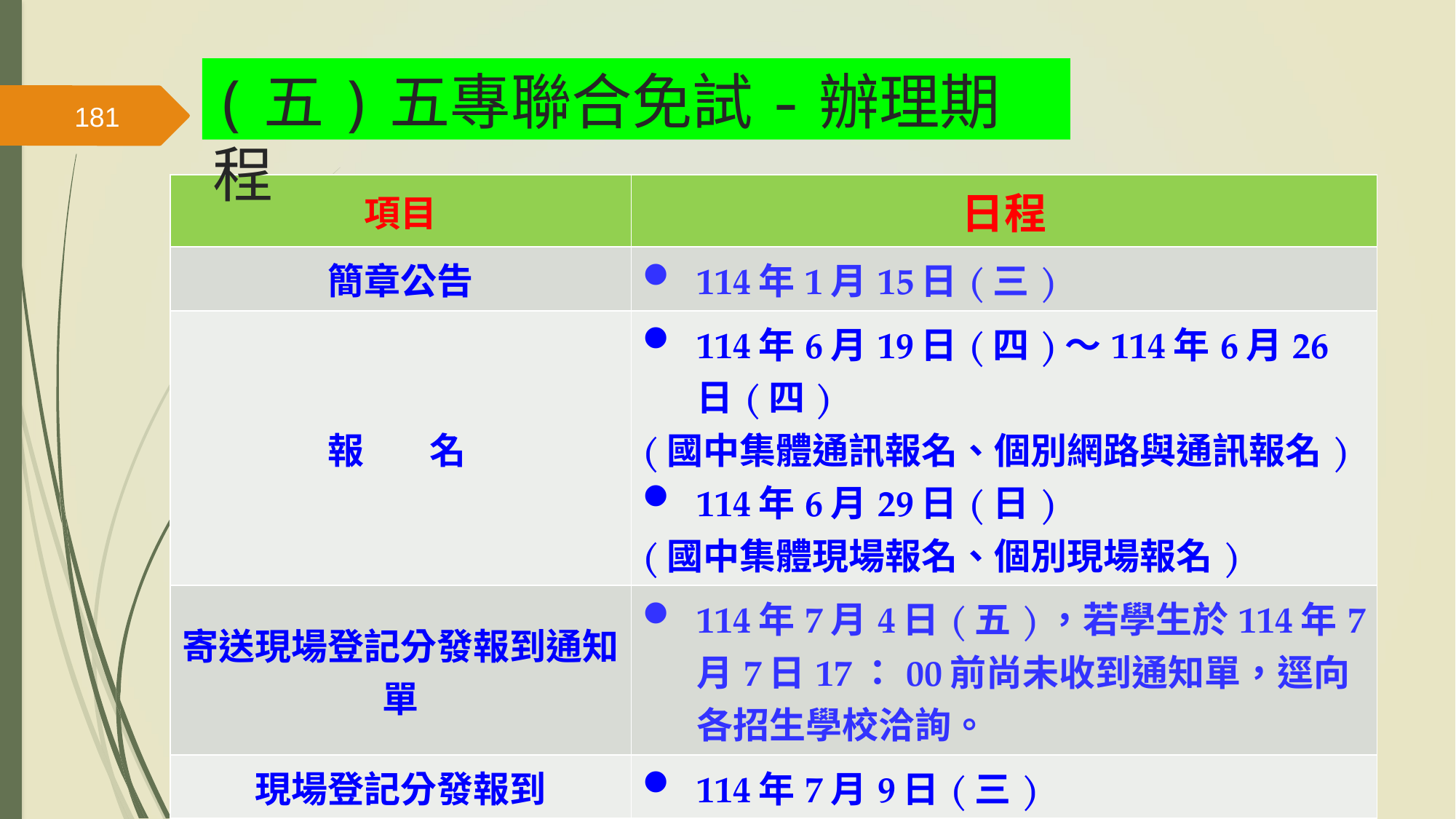

(五)五專聯合免試-辦理期程
181
| 項目 | 日程 |
| --- | --- |
| 簡章公告 | 114年1月15日(三) |
| 報 名 | 114年6月19日(四)～114年6月26日(四) (國中集體通訊報名、個別網路與通訊報名) 114年6月29日(日) (國中集體現場報名、個別現場報名) |
| 寄送現場登記分發報到通知單 | 114年7月4日(五)，若學生於114年7月7日17：00前尚未收到通知單，逕向各招生學校洽詢。 |
| 現場登記分發報到 | 114年7月9日(三) |
| 錄取生放棄錄取資格截止日 | 114年7月14日(一)12:00止 |